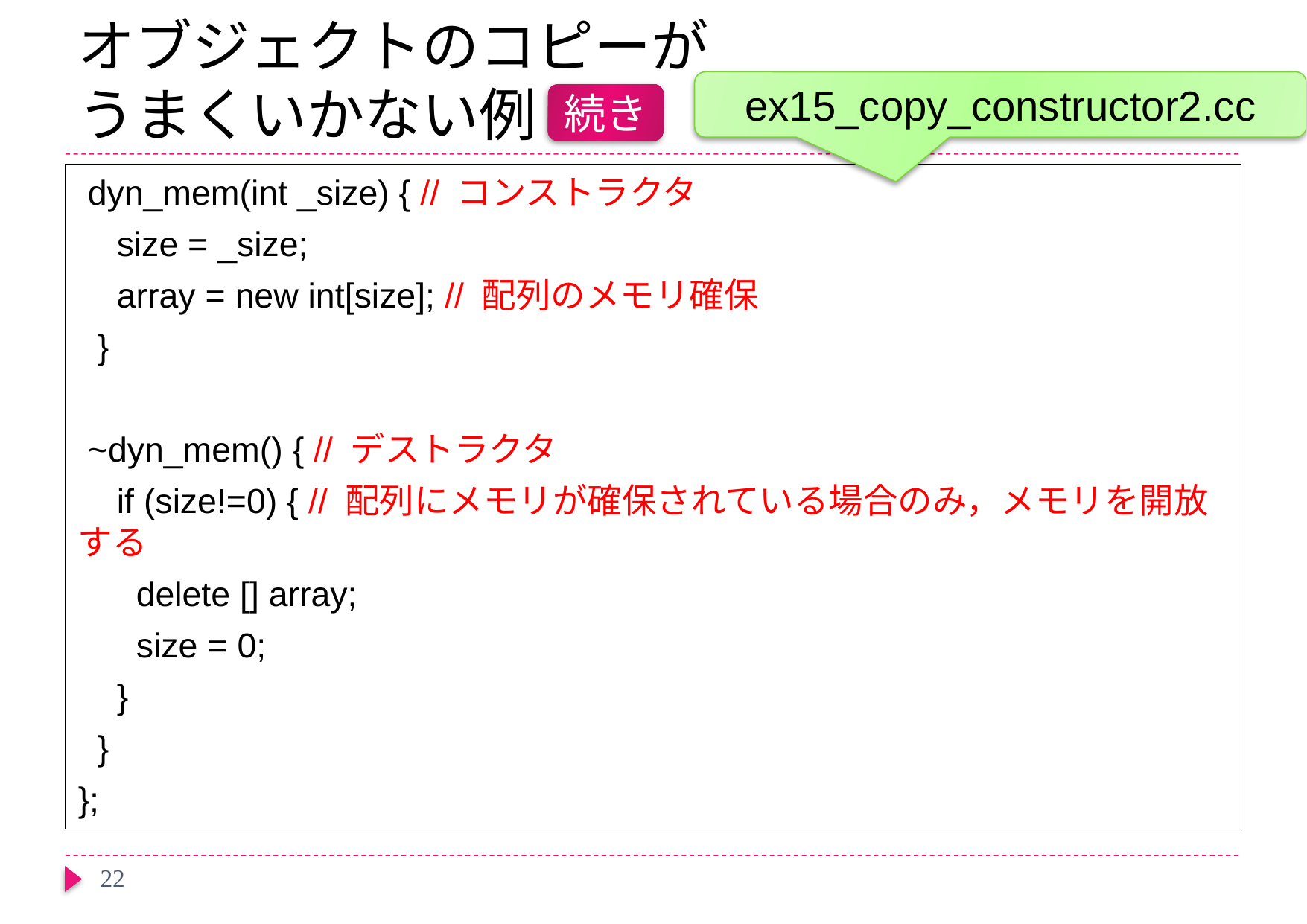

# オブジェクトのコピーが うまくいかない例
ex15_copy_constructor2.cc
続き
 dyn_mem(int _size) { // コンストラクタ
    size = _size;
    array = new int[size]; // 配列のメモリ確保
  }

 ~dyn_mem() { // デストラクタ
    if (size!=0) { // 配列にメモリが確保されている場合のみ，メモリを開放する
      delete [] array;
      size = 0;
    }
  }
};
22